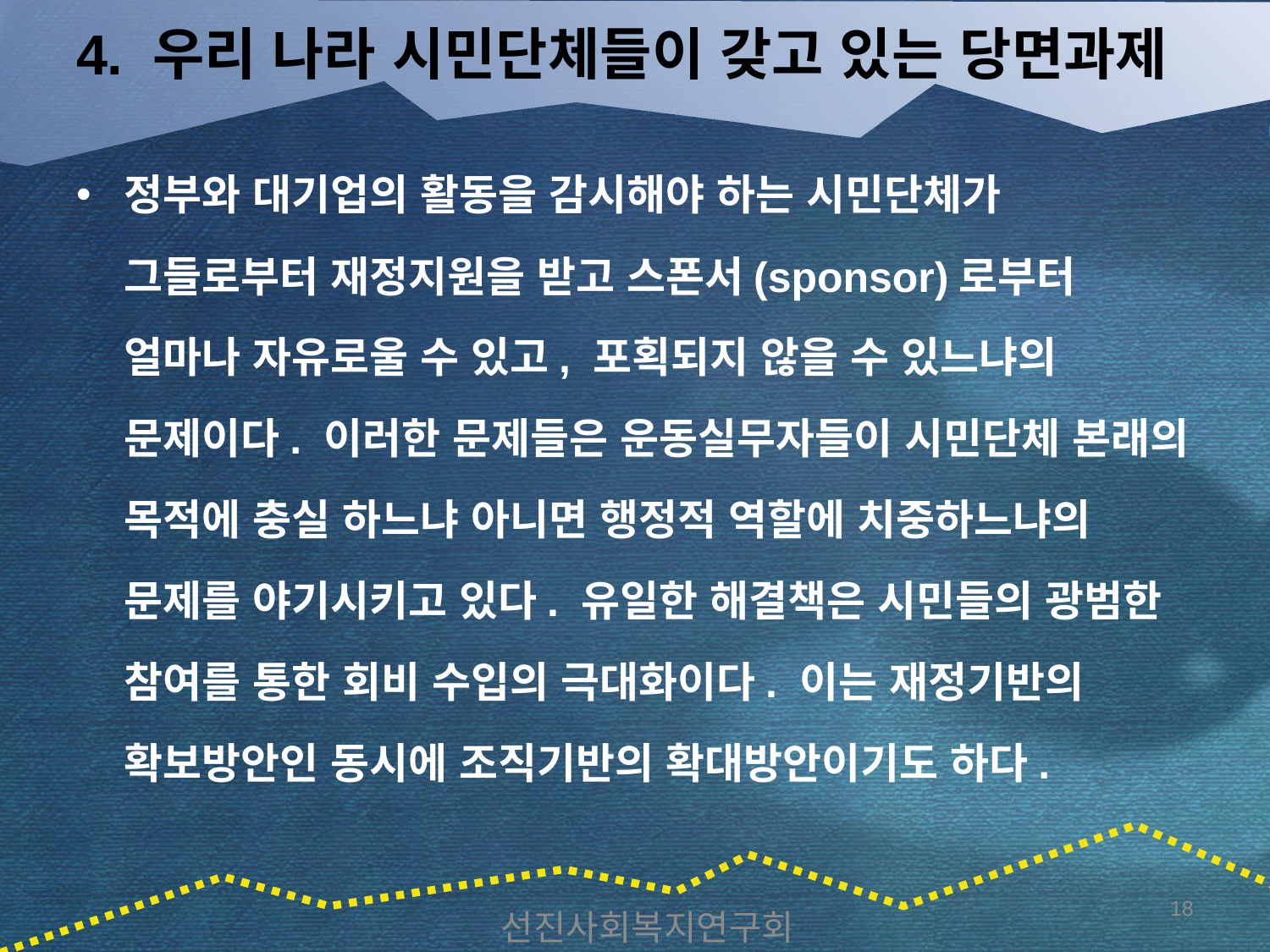

# 4. 우리 나라 시민단체들이 갖고 있는 당면과제
정부와 대기업의 활동을 감시해야 하는 시민단체가 그들로부터 재정지원을 받고 스폰서(sponsor)로부터 얼마나 자유로울 수 있고, 포획되지 않을 수 있느냐의 문제이다. 이러한 문제들은 운동실무자들이 시민단체 본래의 목적에 충실 하느냐 아니면 행정적 역할에 치중하느냐의 문제를 야기시키고 있다. 유일한 해결책은 시민들의 광범한 참여를 통한 회비 수입의 극대화이다. 이는 재정기반의 확보방안인 동시에 조직기반의 확대방안이기도 하다.

18
선진사회복지연구회